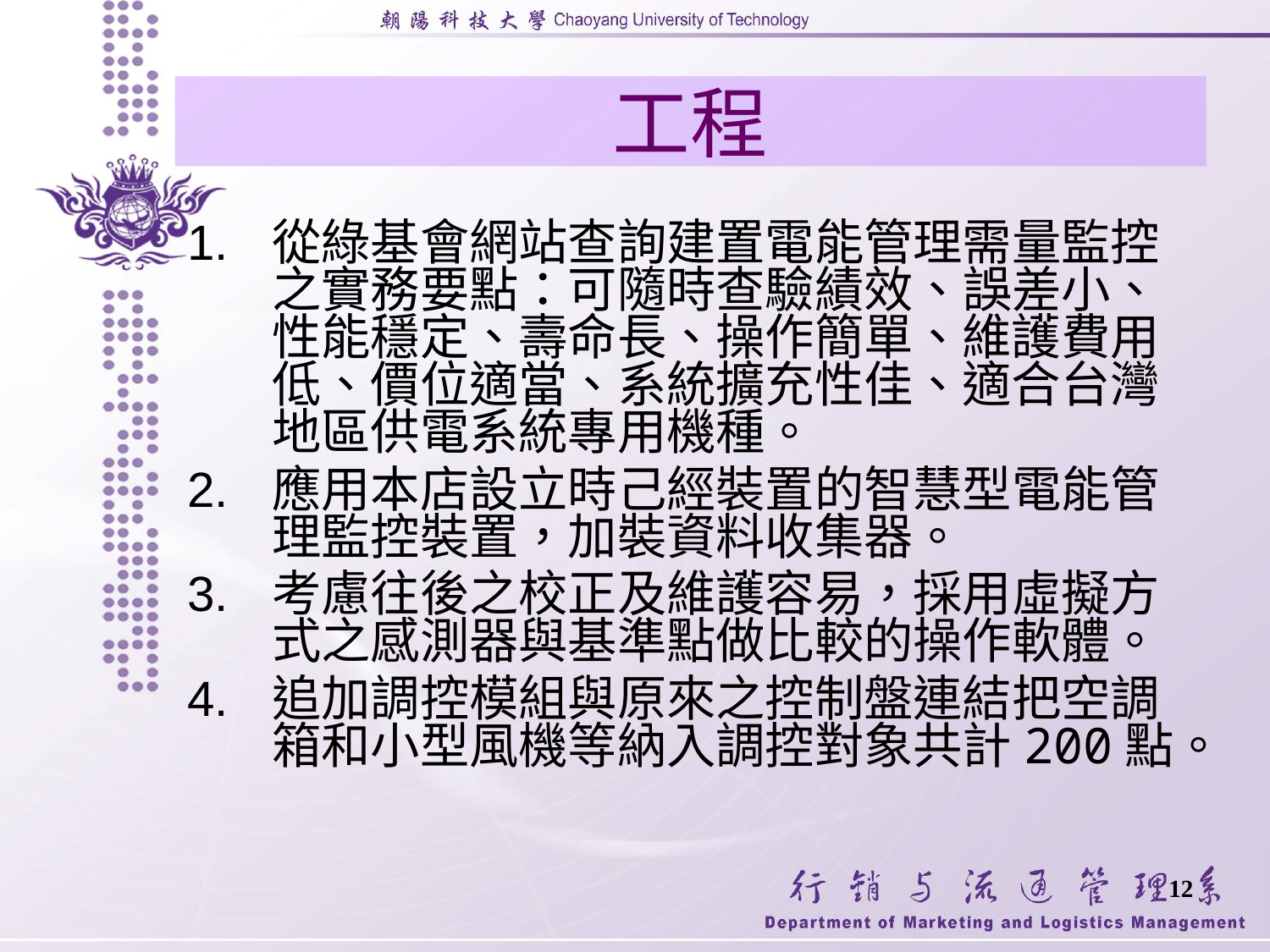

# 工程
從綠基會網站查詢建置電能管理需量監控之實務要點：可隨時查驗績效、誤差小、性能穩定、壽命長、操作簡單、維護費用低、價位適當、系統擴充性佳、適合台灣地區供電系統專用機種。
應用本店設立時己經裝置的智慧型電能管理監控裝置，加裝資料收集器。
考慮往後之校正及維護容易，採用虛擬方式之感測器與基準點做比較的操作軟體。
追加調控模組與原來之控制盤連結把空調箱和小型風機等納入調控對象共計200點。
12